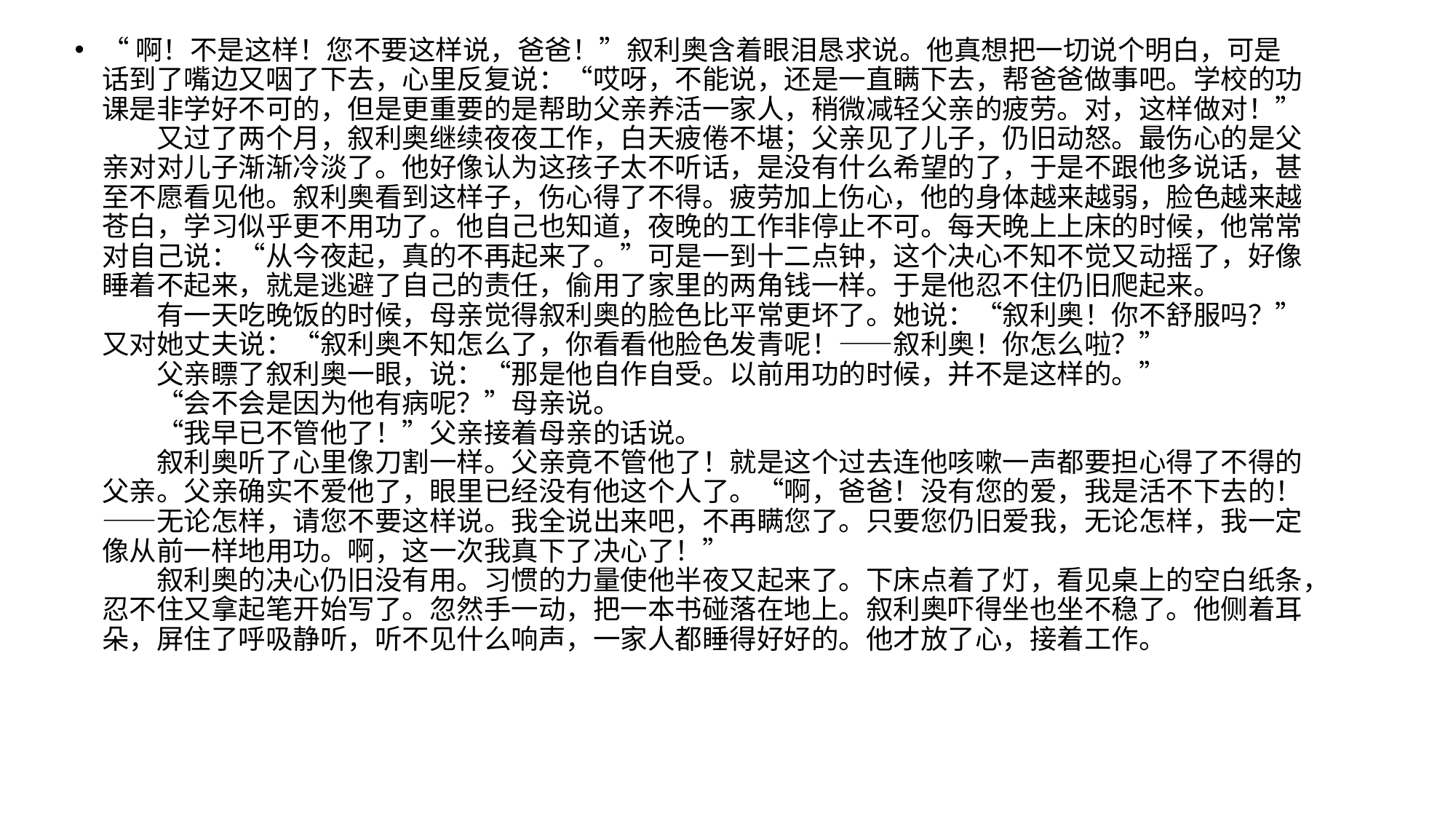

“啊！不是这样！您不要这样说，爸爸！”叙利奥含着眼泪恳求说。他真想把一切说个明白，可是话到了嘴边又咽了下去，心里反复说：“哎呀，不能说，还是一直瞒下去，帮爸爸做事吧。学校的功课是非学好不可的，但是更重要的是帮助父亲养活一家人，稍微减轻父亲的疲劳。对，这样做对！”
　　又过了两个月，叙利奥继续夜夜工作，白天疲倦不堪；父亲见了儿子，仍旧动怒。最伤心的是父亲对对儿子渐渐冷淡了。他好像认为这孩子太不听话，是没有什么希望的了，于是不跟他多说话，甚至不愿看见他。叙利奥看到这样子，伤心得了不得。疲劳加上伤心，他的身体越来越弱，脸色越来越苍白，学习似乎更不用功了。他自己也知道，夜晚的工作非停止不可。每天晚上上床的时候，他常常对自己说：“从今夜起，真的不再起来了。”可是一到十二点钟，这个决心不知不觉又动摇了，好像睡着不起来，就是逃避了自己的责任，偷用了家里的两角钱一样。于是他忍不住仍旧爬起来。
　　有一天吃晚饭的时候，母亲觉得叙利奥的脸色比平常更坏了。她说：“叙利奥！你不舒服吗？”又对她丈夫说：“叙利奥不知怎么了，你看看他脸色发青呢！——叙利奥！你怎么啦？”
　　父亲瞟了叙利奥一眼，说：“那是他自作自受。以前用功的时候，并不是这样的。”
　　“会不会是因为他有病呢？”母亲说。
　　“我早已不管他了！”父亲接着母亲的话说。　　
　　叙利奥听了心里像刀割一样。父亲竟不管他了！就是这个过去连他咳嗽一声都要担心得了不得的父亲。父亲确实不爱他了，眼里已经没有他这个人了。“啊，爸爸！没有您的爱，我是活不下去的！——无论怎样，请您不要这样说。我全说出来吧，不再瞒您了。只要您仍旧爱我，无论怎样，我一定像从前一样地用功。啊，这一次我真下了决心了！”
　　叙利奥的决心仍旧没有用。习惯的力量使他半夜又起来了。下床点着了灯，看见桌上的空白纸条，忍不住又拿起笔开始写了。忽然手一动，把一本书碰落在地上。叙利奥吓得坐也坐不稳了。他侧着耳朵，屏住了呼吸静听，听不见什么响声，一家人都睡得好好的。他才放了心，接着工作。